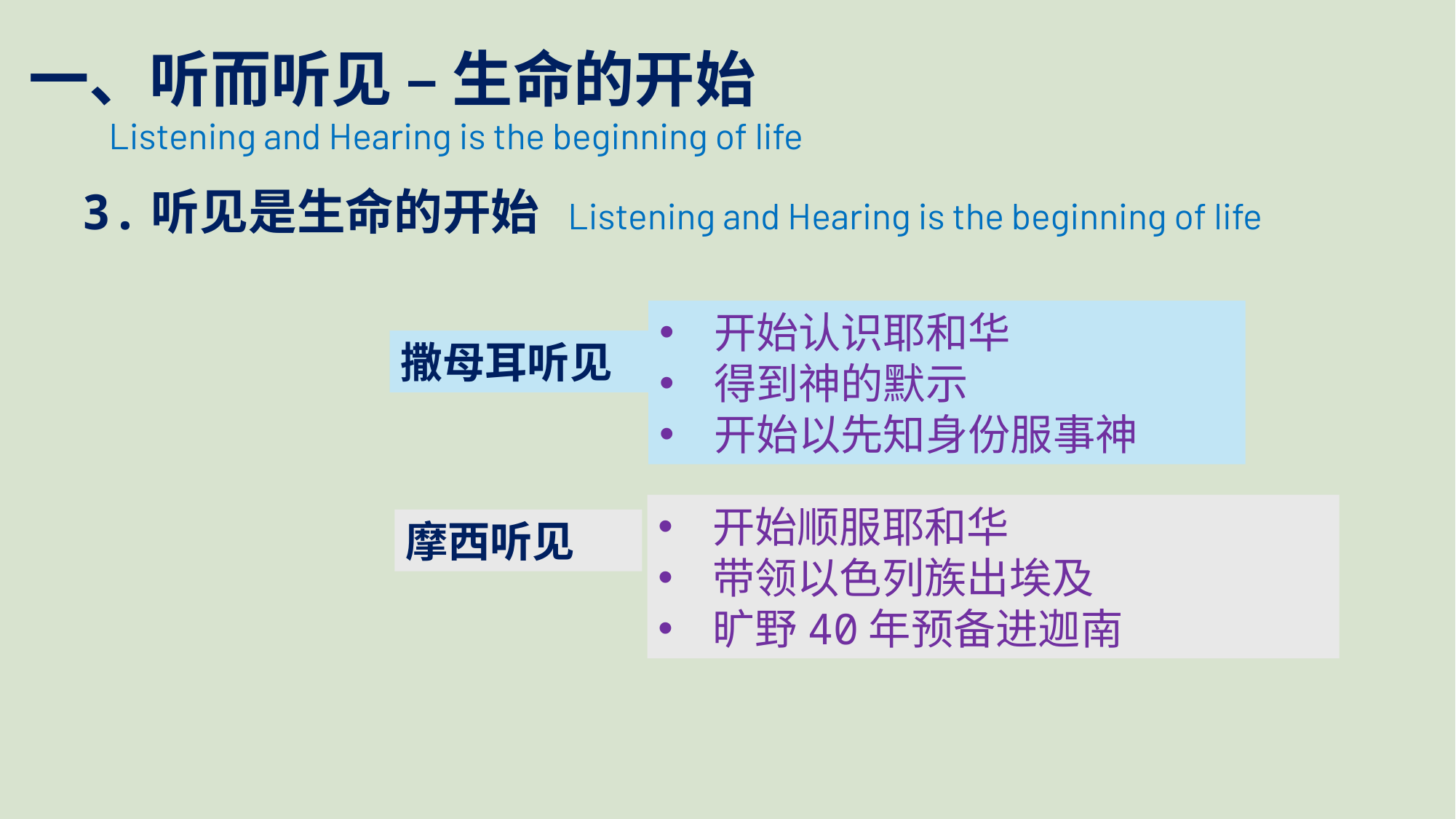

一、听而听见 – 生命的开始
           Listening and Hearing is the beginning of life
3.听见是生命的开始  Listening and Hearing is the beginning of life
开始认识耶和华
得到神的默示
开始以先知身份服事神
撒母耳听见
开始顺服耶和华
带领以色列族出埃及
旷野40年预备进迦南
摩西听见